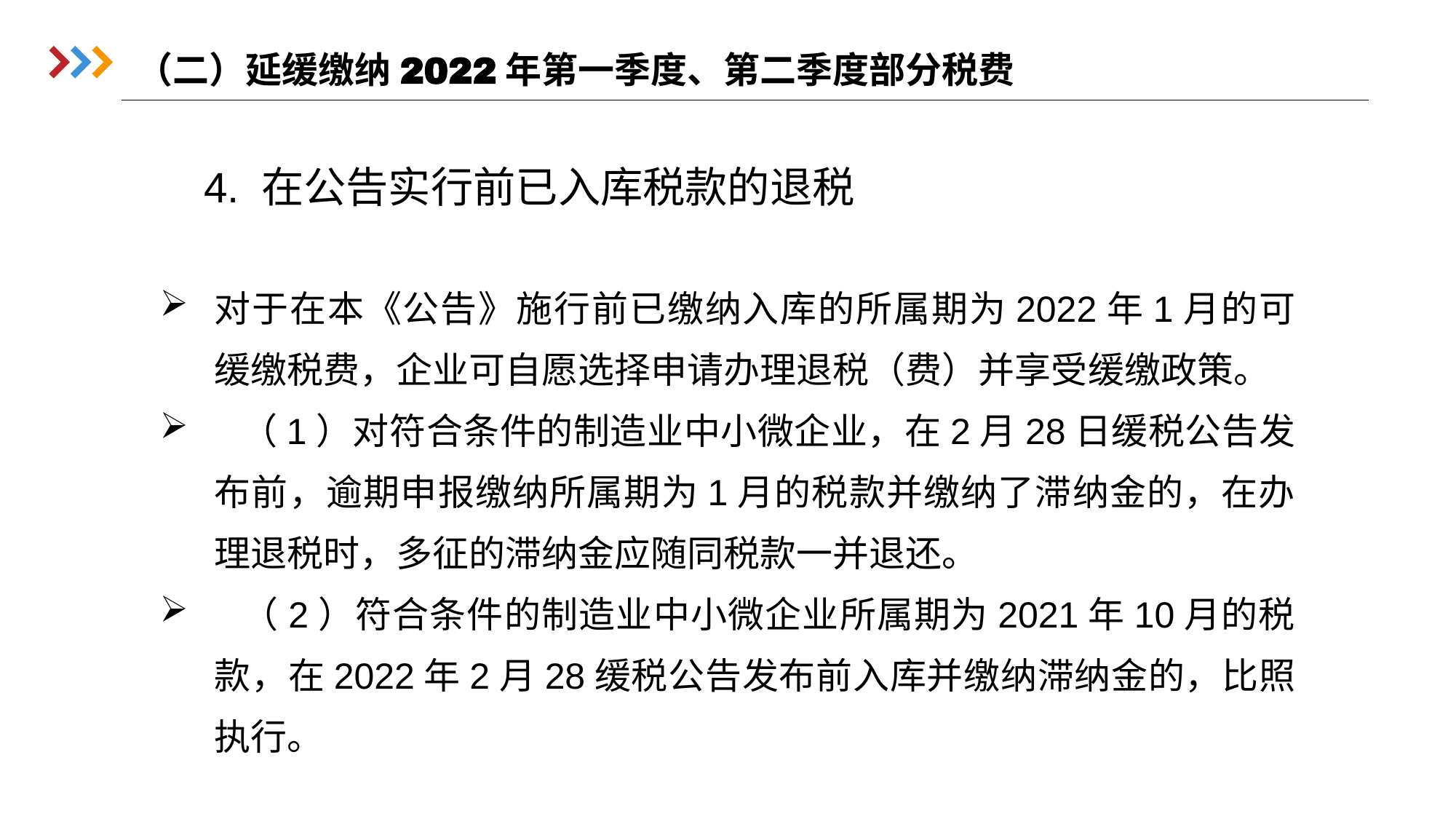

（二）延缓缴纳2022年第一季度、第二季度部分税费

4. 在公告实行前已入库税款的退税
对于在本《公告》施行前已缴纳入库的所属期为2022年1月的可缓缴税费，企业可自愿选择申请办理退税（费）并享受缓缴政策。
  （1）对符合条件的制造业中小微企业，在2月28日缓税公告发布前，逾期申报缴纳所属期为1月的税款并缴纳了滞纳金的，在办理退税时，多征的滞纳金应随同税款一并退还。
  （2）符合条件的制造业中小微企业所属期为2021年10月的税款，在2022年2月28缓税公告发布前入库并缴纳滞纳金的，比照执行。